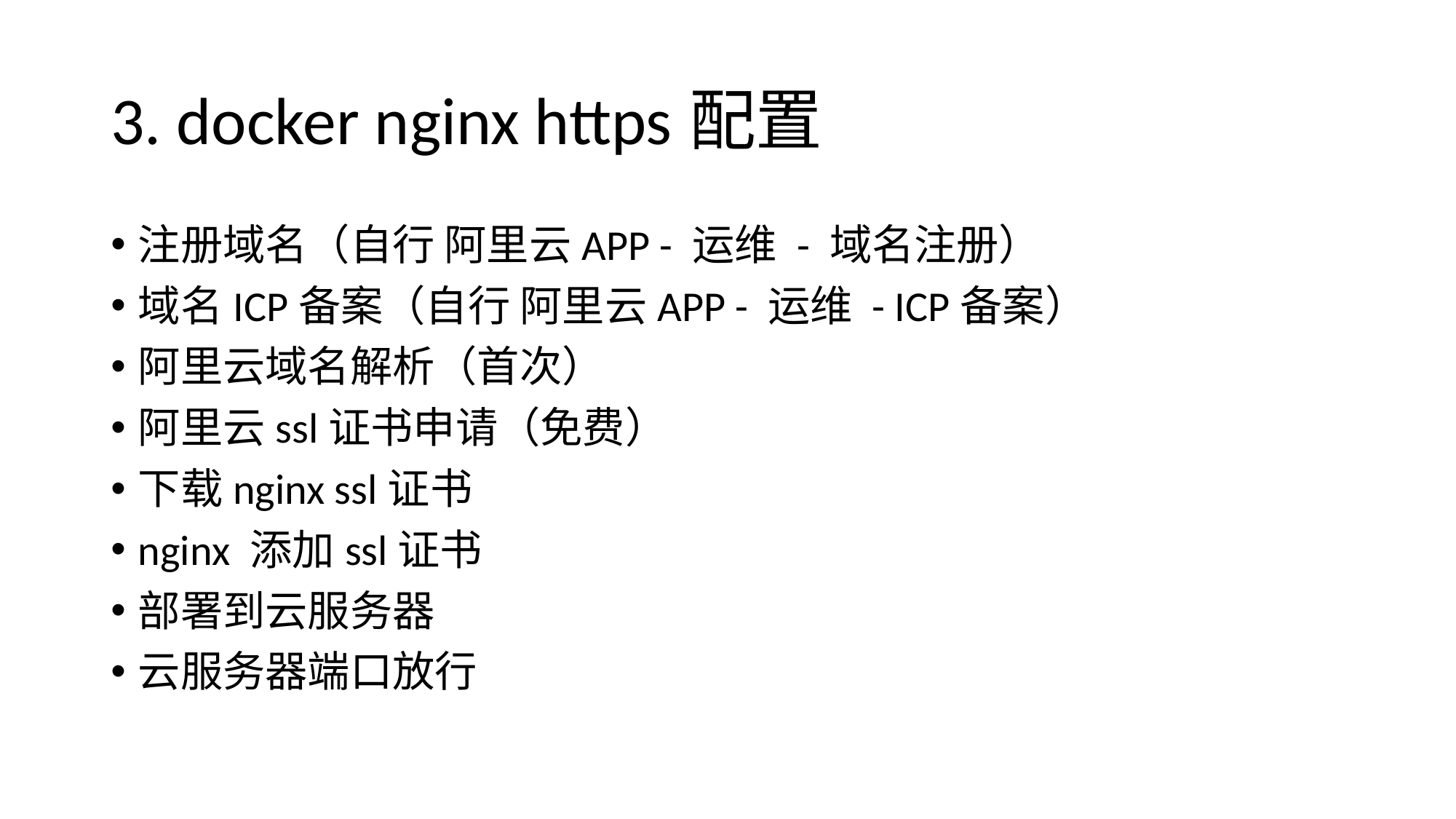

# 3. docker nginx https配置
注册域名（自行 阿里云APP - 运维 - 域名注册）
域名ICP备案（自行 阿里云APP - 运维 - ICP备案）
阿里云域名解析（首次）
阿里云ssl证书申请（免费）
下载nginx ssl证书
nginx 添加ssl证书
部署到云服务器
云服务器端口放行